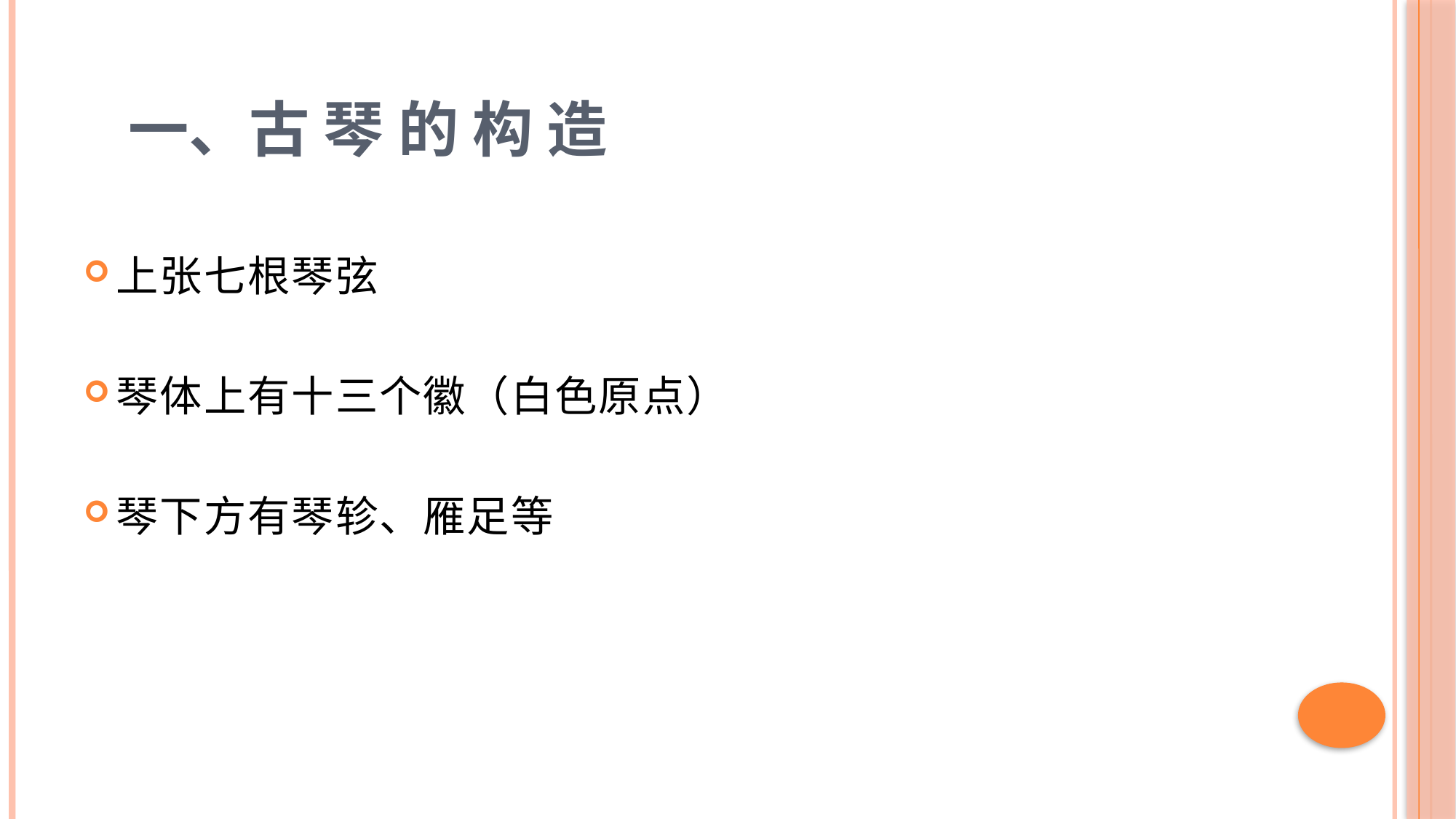

# 一、古 琴 的 构 造

上张七根琴弦

琴体上有十三个徽（白色原点）

琴下方有琴轸、雁足等